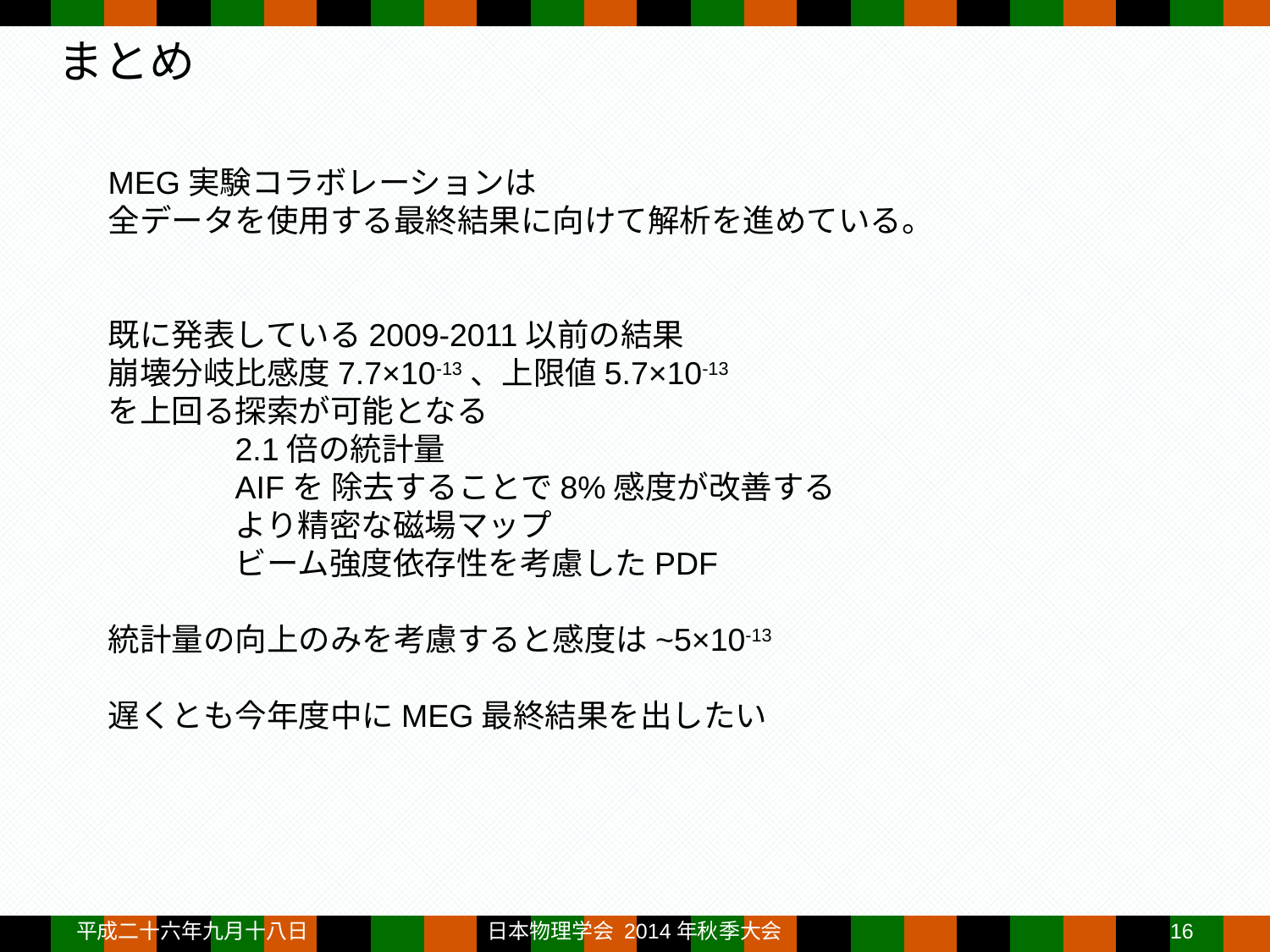

# まとめ
MEG実験コラボレーションは
全データを使用する最終結果に向けて解析を進めている。

既に発表している2009-2011以前の結果
崩壊分岐比感度7.7×10-13、上限値5.7×10-13
を上回る探索が可能となる
	2.1倍の統計量
AIFを 除去することで8%感度が改善する
	より精密な磁場マップ
ビーム強度依存性を考慮したPDF

統計量の向上のみを考慮すると感度は~5×10-13

遅くとも今年度中にMEG最終結果を出したい
平成二十六年九月十八日
日本物理学会 2014年秋季大会
16